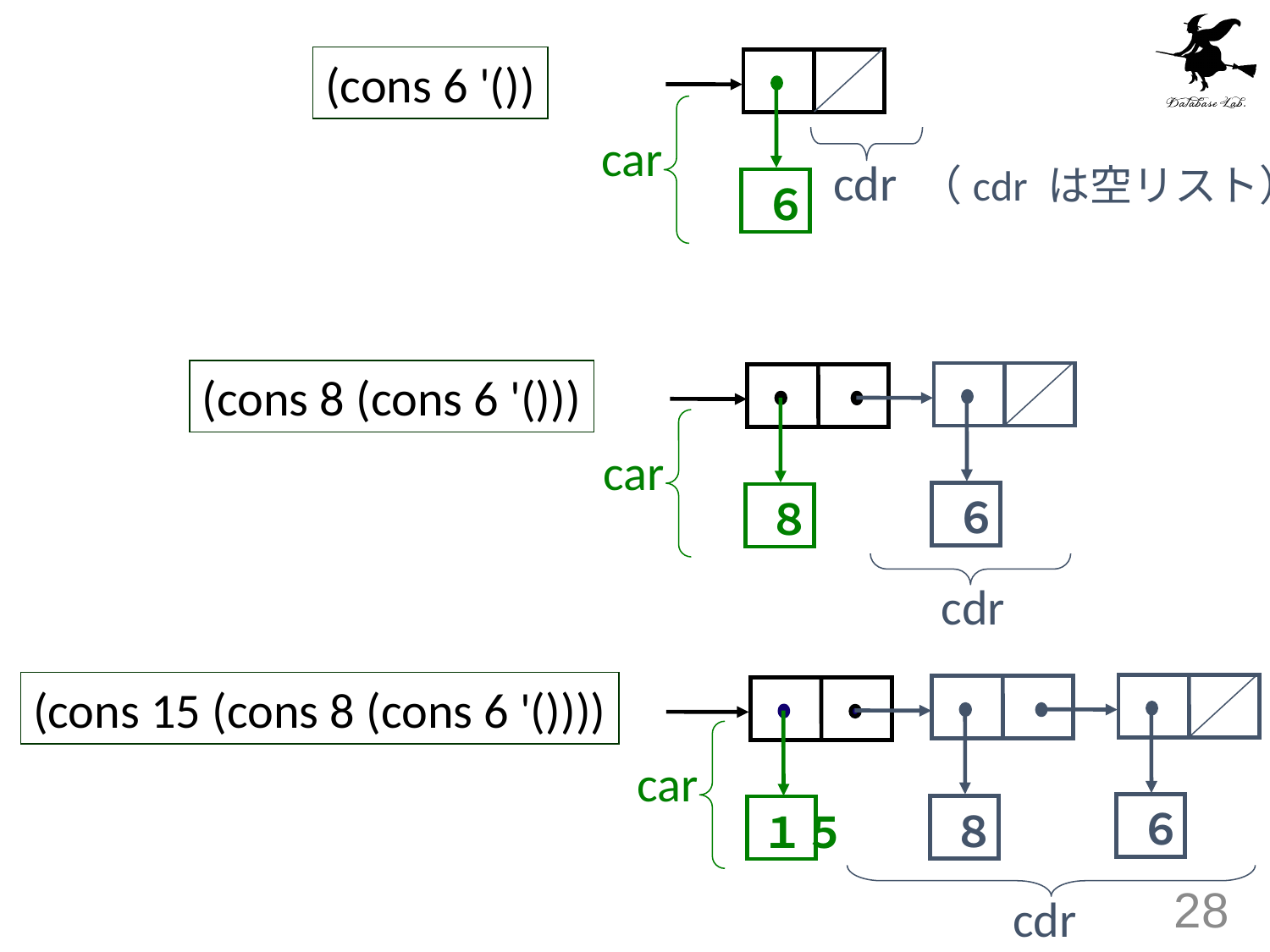

(cons 6 '())

car
cdr （cdr は空リスト）

６
(cons 8 (cons 6 '()))

car

６
８
cdr

(cons 15 (cons 8 (cons 6 '())))

car

６
８
１５
cdr
28